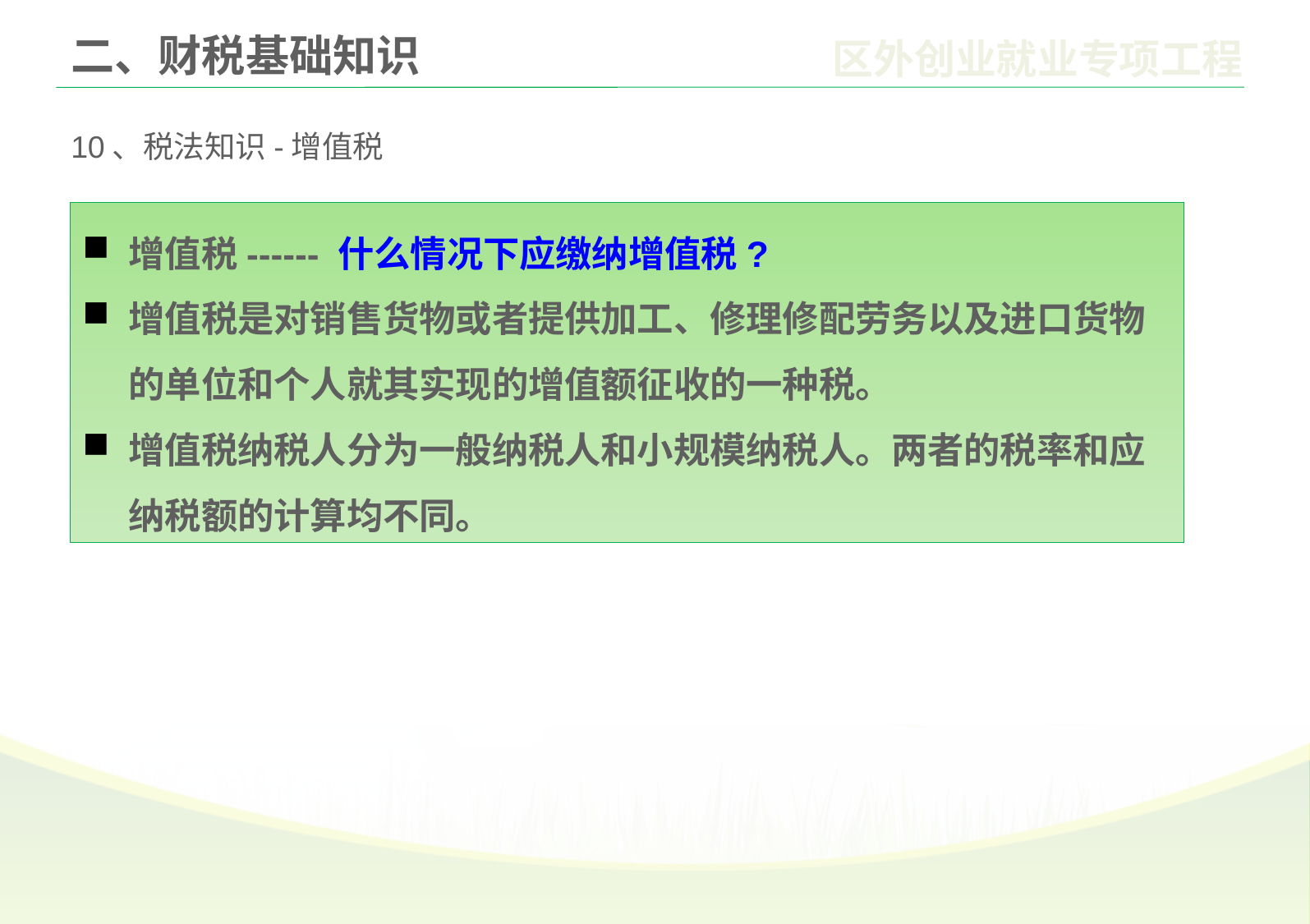

二、财税基础知识
10、税法知识-增值税
增值税------ 什么情况下应缴纳增值税?
增值税是对销售货物或者提供加工、修理修配劳务以及进口货物的单位和个人就其实现的增值额征收的一种税。
增值税纳税人分为一般纳税人和小规模纳税人。两者的税率和应纳税额的计算均不同。